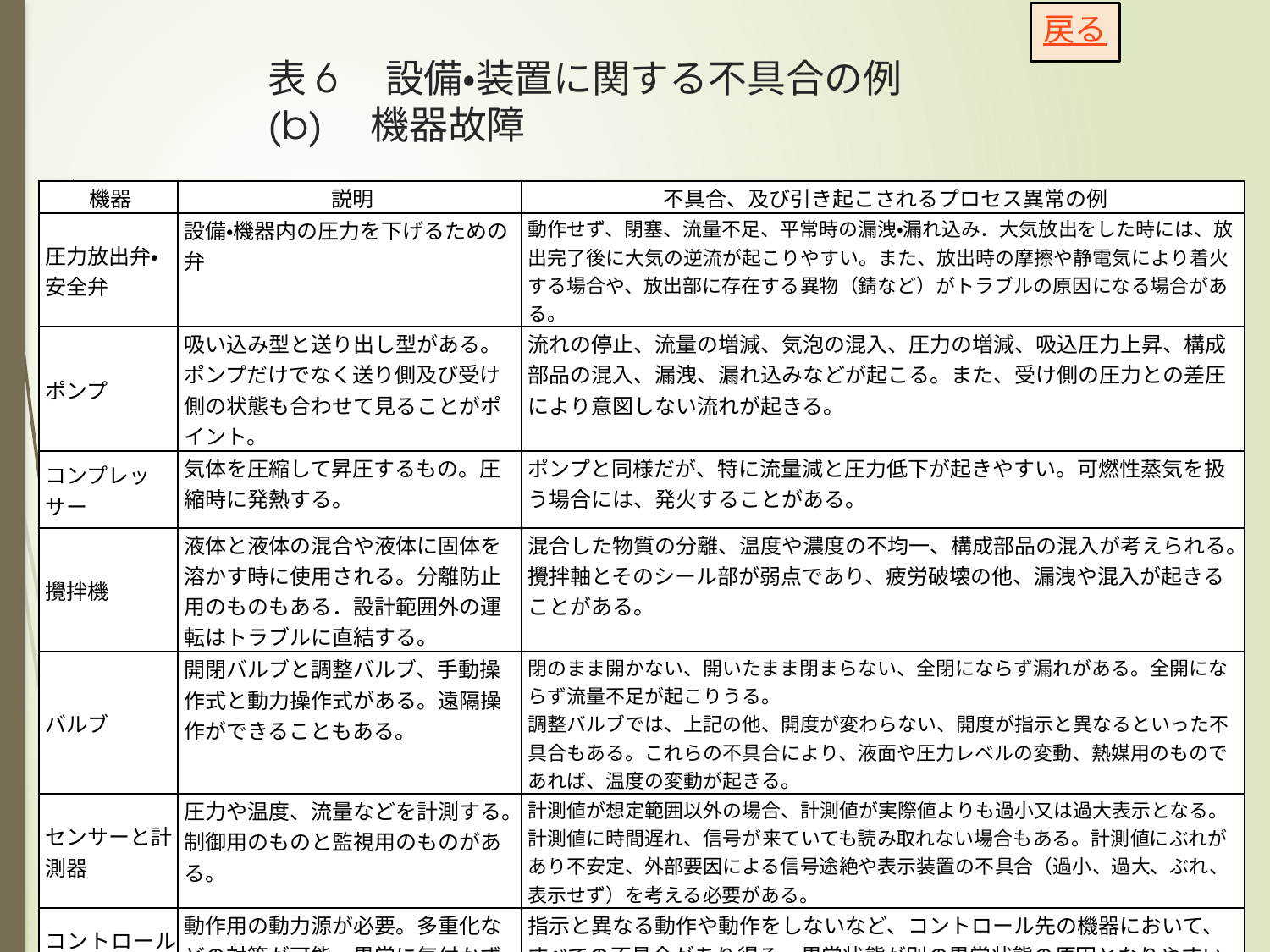

戻る
# 表6　設備・装置に関する不具合の例 (b)　機器故障
| 機器 | 説明 | 不具合、及び引き起こされるプロセス異常の例 |
| --- | --- | --- |
| 圧力放出弁・安全弁 | 設備・機器内の圧力を下げるための弁 | 動作せず、閉塞、流量不足、平常時の漏洩・漏れ込み．大気放出をした時には、放出完了後に大気の逆流が起こりやすい。また、放出時の摩擦や静電気により着火する場合や、放出部に存在する異物（錆など）がトラブルの原因になる場合がある。 |
| ポンプ | 吸い込み型と送り出し型がある。ポンプだけでなく送り側及び受け側の状態も合わせて見ることがポイント。 | 流れの停止、流量の増減、気泡の混入、圧力の増減、吸込圧力上昇、構成部品の混入、漏洩、漏れ込みなどが起こる。また、受け側の圧力との差圧により意図しない流れが起きる。 |
| コンプレッサー | 気体を圧縮して昇圧するもの。圧縮時に発熱する。 | ポンプと同様だが、特に流量減と圧力低下が起きやすい。可燃性蒸気を扱う場合には、発火することがある。 |
| 攪拌機 | 液体と液体の混合や液体に固体を溶かす時に使用される。分離防止用のものもある．設計範囲外の運転はトラブルに直結する。 | 混合した物質の分離、温度や濃度の不均一、構成部品の混入が考えられる。攪拌軸とそのシール部が弱点であり、疲労破壊の他、漏洩や混入が起きることがある。 |
| バルブ | 開閉バルブと調整バルブ、手動操作式と動力操作式がある。遠隔操作ができることもある。 | 閉のまま開かない、開いたまま閉まらない、全閉にならず漏れがある。全開にならず流量不足が起こりうる。 調整バルブでは、上記の他、開度が変わらない、開度が指示と異なるといった不具合もある。これらの不具合により、液面や圧力レベルの変動、熱媒用のものであれば、温度の変動が起きる。 |
| センサーと計測器 | 圧力や温度、流量などを計測する。制御用のものと監視用のものがある。 | 計測値が想定範囲以外の場合、計測値が実際値よりも過小又は過大表示となる。計測値に時間遅れ、信号が来ていても読み取れない場合もある。計測値にぶれがあり不安定、外部要因による信号途絶や表示装置の不具合（過小、過大、ぶれ、表示せず）を考える必要がある。 |
| コントロール系 | 動作用の動力源が必要。多重化などの対策が可能。異常に気付かずに運転を継続することを含む。 | 指示と異なる動作や動作をしないなど、コントロール先の機器において、すべての不具合があり得る。異常状態が別の異常状態の原因となりやすい．停止することが危険である場合がある。 |
| ベント | 容器などにおいて、内圧と外気圧をバランスさせるもの | 配管・ダクト及び圧力放出弁・安全弁と同様のトラブルと配慮が必要である。 |